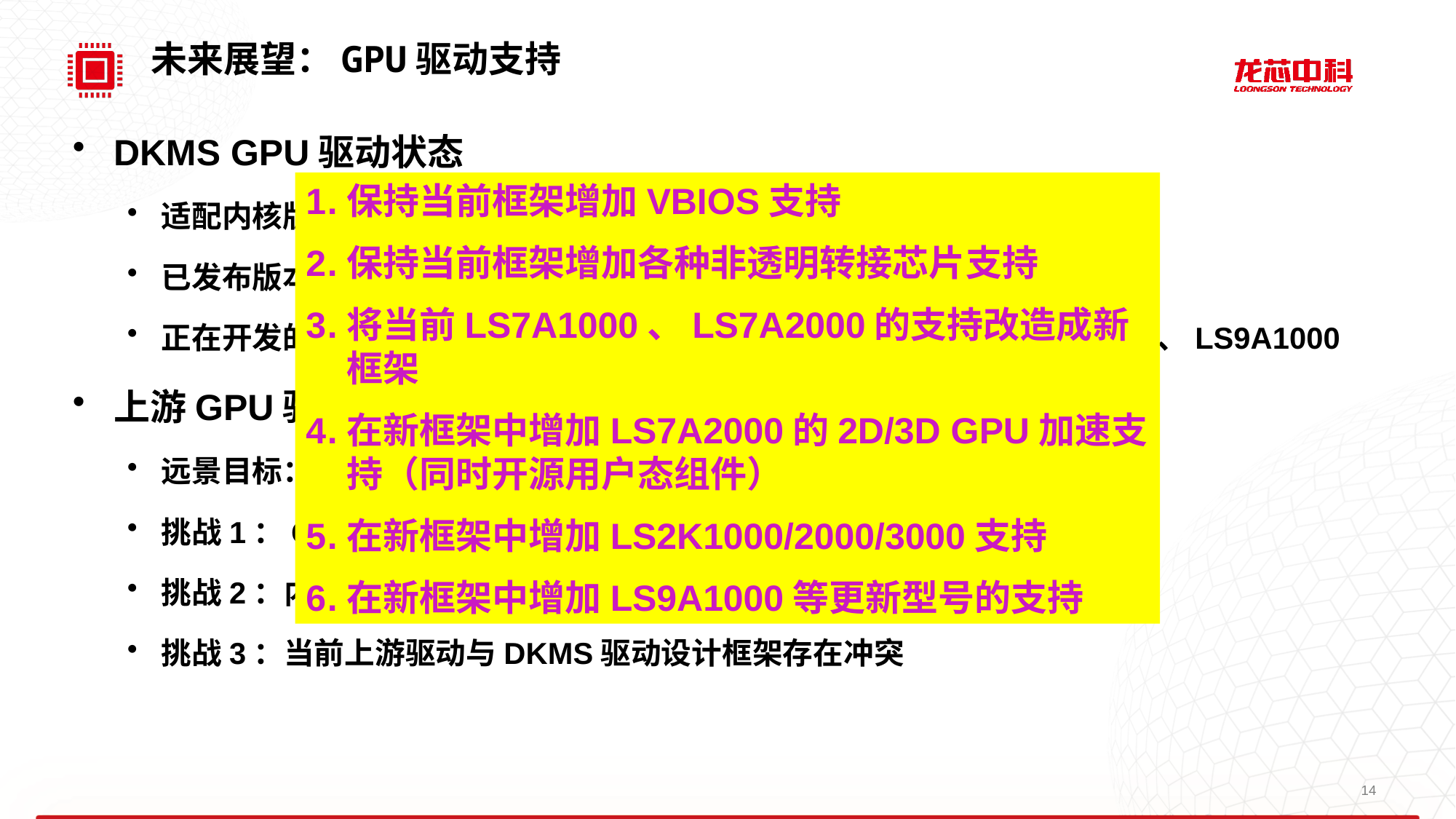

未来展望：GPU驱动支持
DKMS GPU驱动状态
适配内核版本：4.19、5.10、6.6、6.12
已发布版本支持型号：LS7A2000、LS2K2000
正在开发的版本增加的支持型号：LS7A1000、LS2K1000、LS2K3000、LS9A1000
上游GPU驱动的未来
远景目标：达到DKMS驱动的支持状态
挑战1：GPU相关的文档尚需完善
挑战2：内核驱动、LibDRM、X驱动、Mesa驱动需全面推进
挑战3：当前上游驱动与DKMS驱动设计框架存在冲突

保持当前框架增加VBIOS支持
保持当前框架增加各种非透明转接芯片支持
将当前LS7A1000、LS7A2000的支持改造成新框架
在新框架中增加LS7A2000的2D/3D GPU加速支持（同时开源用户态组件）
在新框架中增加LS2K1000/2000/3000支持
在新框架中增加LS9A1000等更新型号的支持

14